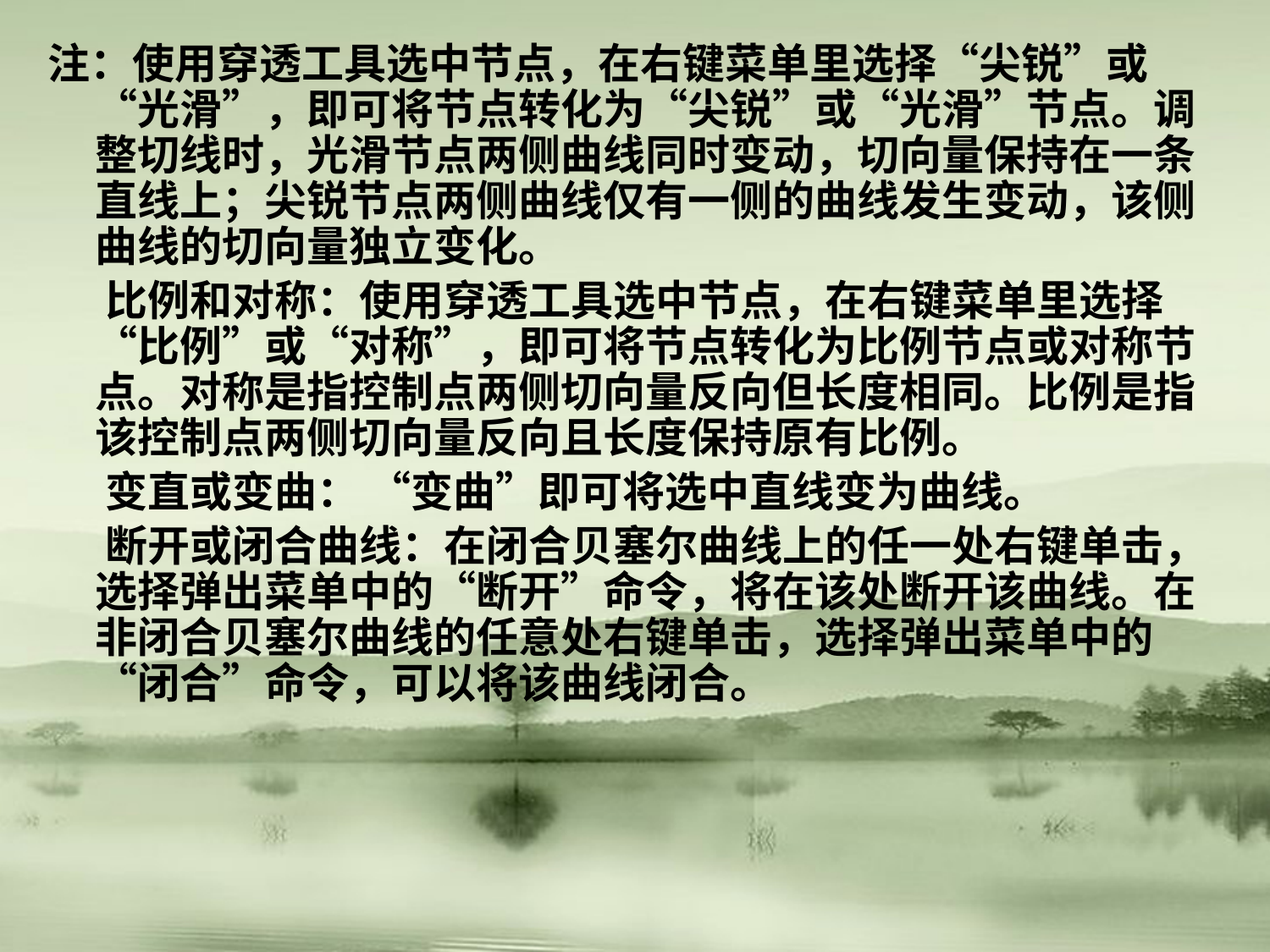

注：使用穿透工具选中节点，在右键菜单里选择“尖锐”或“光滑”，即可将节点转化为“尖锐”或“光滑”节点。调整切线时，光滑节点两侧曲线同时变动，切向量保持在一条直线上；尖锐节点两侧曲线仅有一侧的曲线发生变动，该侧曲线的切向量独立变化。
     比例和对称：使用穿透工具选中节点，在右键菜单里选择“比例”或“对称”，即可将节点转化为比例节点或对称节点。对称是指控制点两侧切向量反向但长度相同。比例是指该控制点两侧切向量反向且长度保持原有比例。
     变直或变曲： “变曲”即可将选中直线变为曲线。
     断开或闭合曲线：在闭合贝塞尔曲线上的任一处右键单击，选择弹出菜单中的“断开”命令，将在该处断开该曲线。在非闭合贝塞尔曲线的任意处右键单击，选择弹出菜单中的“闭合”命令，可以将该曲线闭合。